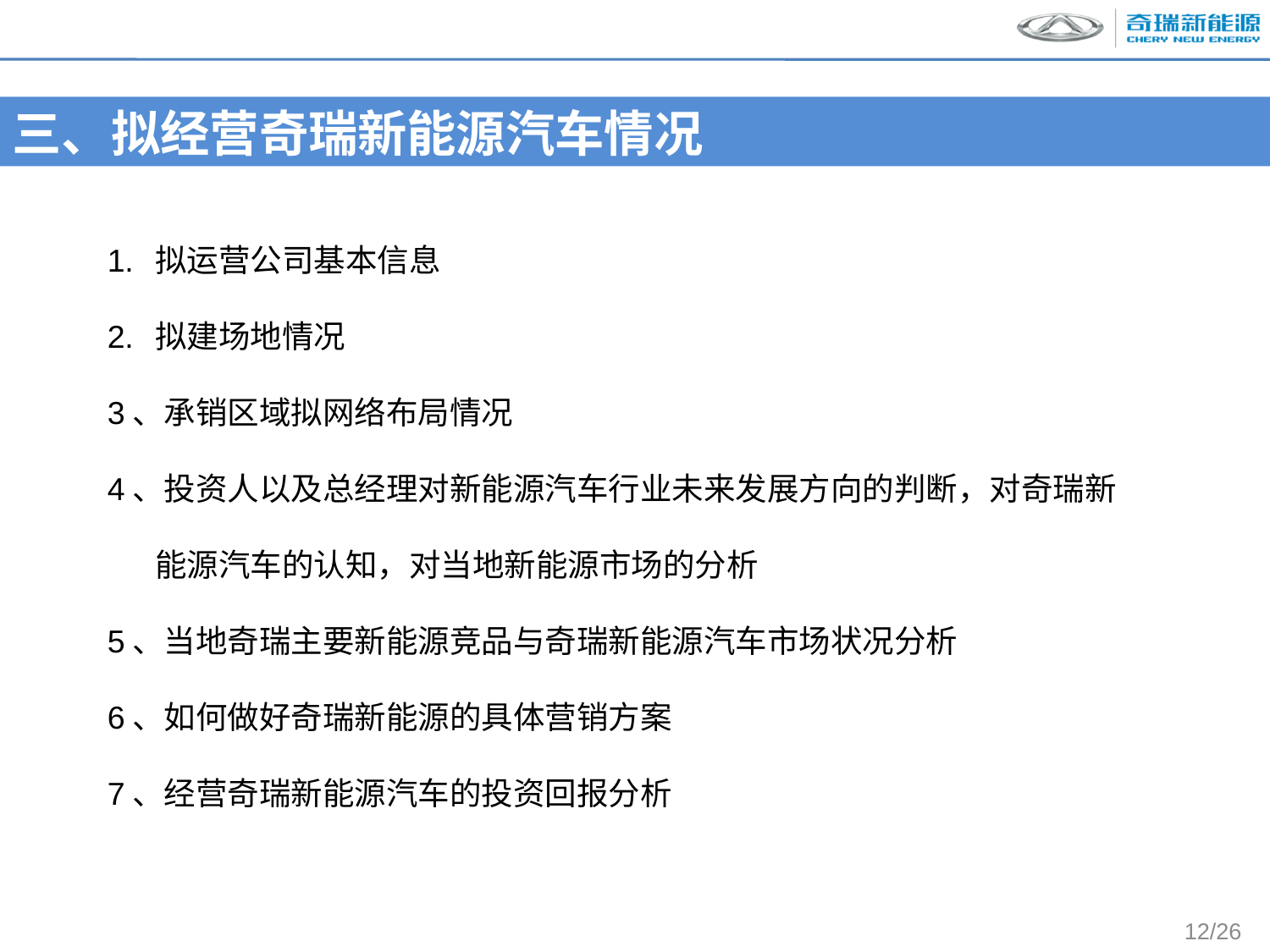

三、拟经营奇瑞新能源汽车情况

拟运营公司基本信息
拟建场地情况
3、承销区域拟网络布局情况
4、投资人以及总经理对新能源汽车行业未来发展方向的判断，对奇瑞新能源汽车的认知，对当地新能源市场的分析
5、当地奇瑞主要新能源竞品与奇瑞新能源汽车市场状况分析
6、如何做好奇瑞新能源的具体营销方案
7、经营奇瑞新能源汽车的投资回报分析
12/26